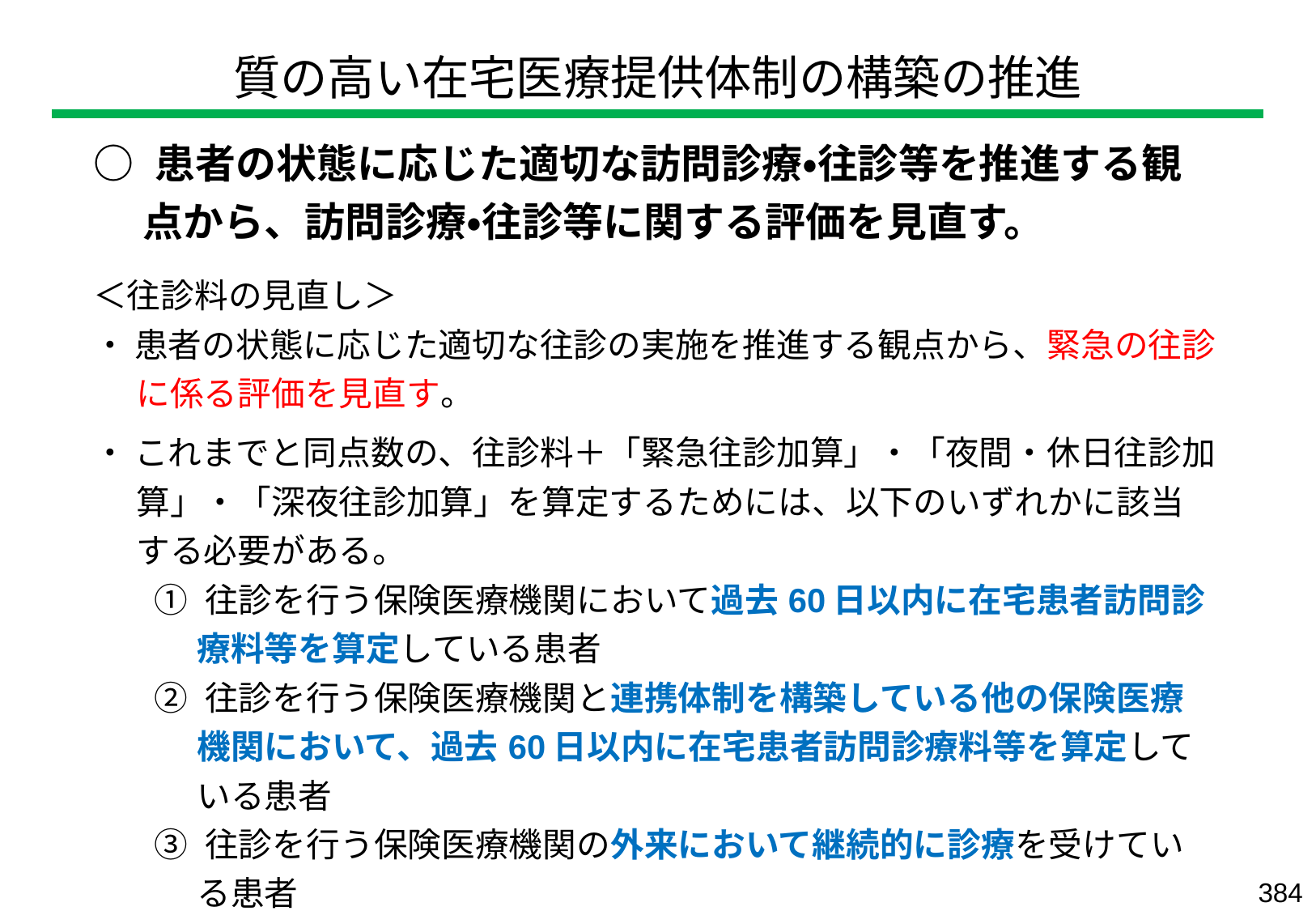

| 質の高い在宅医療提供体制の構築の推進 |
| --- |
| ○ 患者の状態に応じた適切な訪問診療・往診等を推進する観点から、訪問診療・往診等に関する評価を見直す。 ＜往診料の見直し＞ ・ 患者の状態に応じた適切な往診の実施を推進する観点から、緊急の往診に係る評価を見直す。 ・ これまでと同点数の、往診料＋「緊急往診加算」・「夜間・休日往診加算」・「深夜往診加算」を算定するためには、以下のいずれかに該当する必要がある。 ① 往診を行う保険医療機関において過去60日以内に在宅患者訪問診療料等を算定している患者 ② 往診を行う保険医療機関と連携体制を構築している他の保険医療機関において、過去60日以内に在宅患者訪問診療料等を算定している患者 ③ 往診を行う保険医療機関の外来において継続的に診療を受けている患者 ④ 往診を行う保険医療機関と平時からの連携体制を構築している介護保険施設等に入所する患者 |
| --- |
384